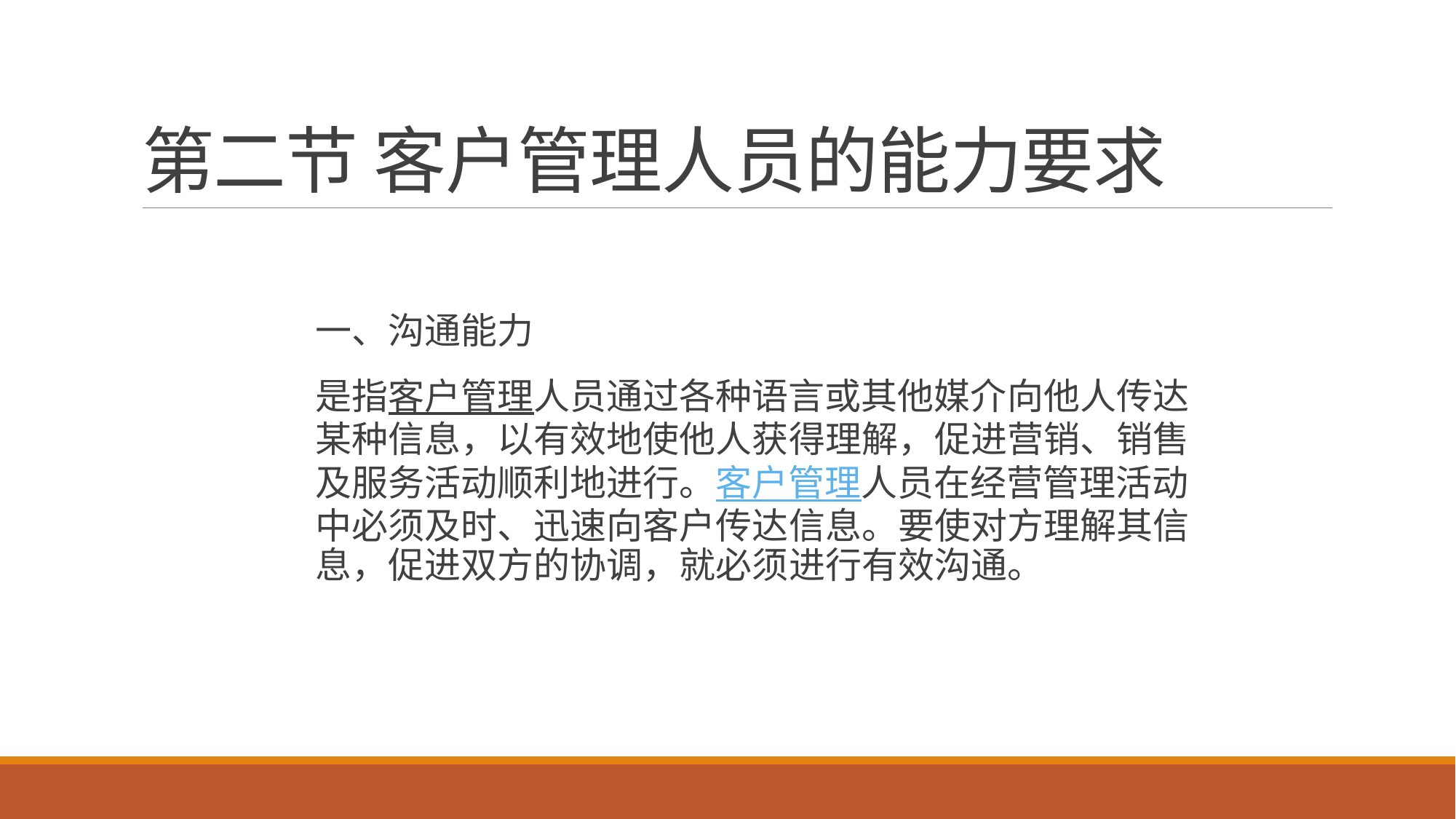

# 第二节 客户管理人员的能力要求
一、沟通能力
是指客户管理人员通过各种语言或其他媒介向他人传达某种信息，以有效地使他人获得理解，促进营销、销售及服务活动顺利地进行。客户管理人员在经营管理活动中必须及时、迅速向客户传达信息。要使对方理解其信息，促进双方的协调，就必须进行有效沟通。